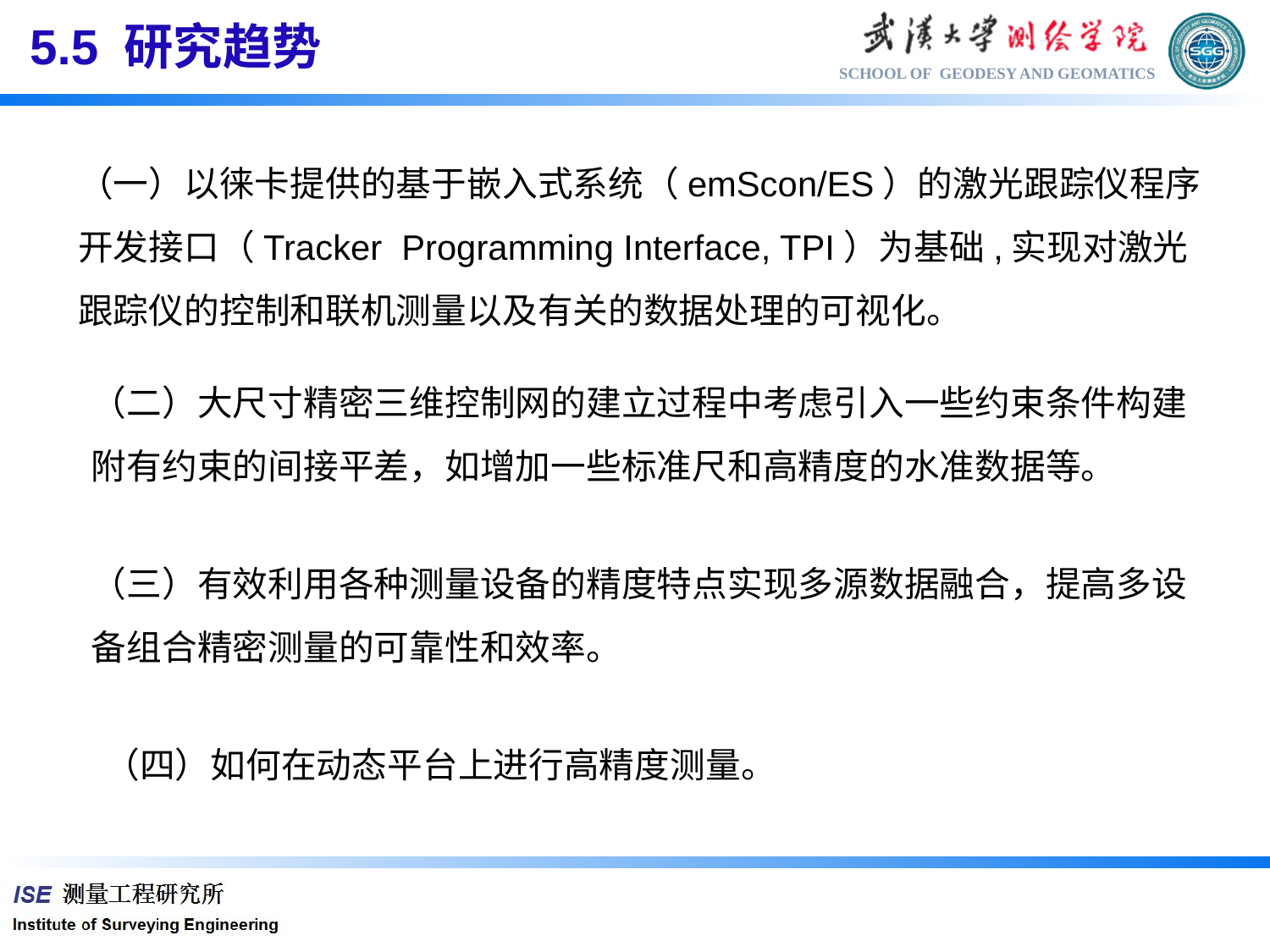

5.5 研究趋势
（一）以徕卡提供的基于嵌入式系统（emScon/ES）的激光跟踪仪程序开发接口（Tracker  Programming Interface, TPI）为基础,实现对激光跟踪仪的控制和联机测量以及有关的数据处理的可视化。
（二）大尺寸精密三维控制网的建立过程中考虑引入一些约束条件构建附有约束的间接平差，如增加一些标准尺和高精度的水准数据等。
（三）有效利用各种测量设备的精度特点实现多源数据融合，提高多设备组合精密测量的可靠性和效率。
（四）如何在动态平台上进行高精度测量。
42